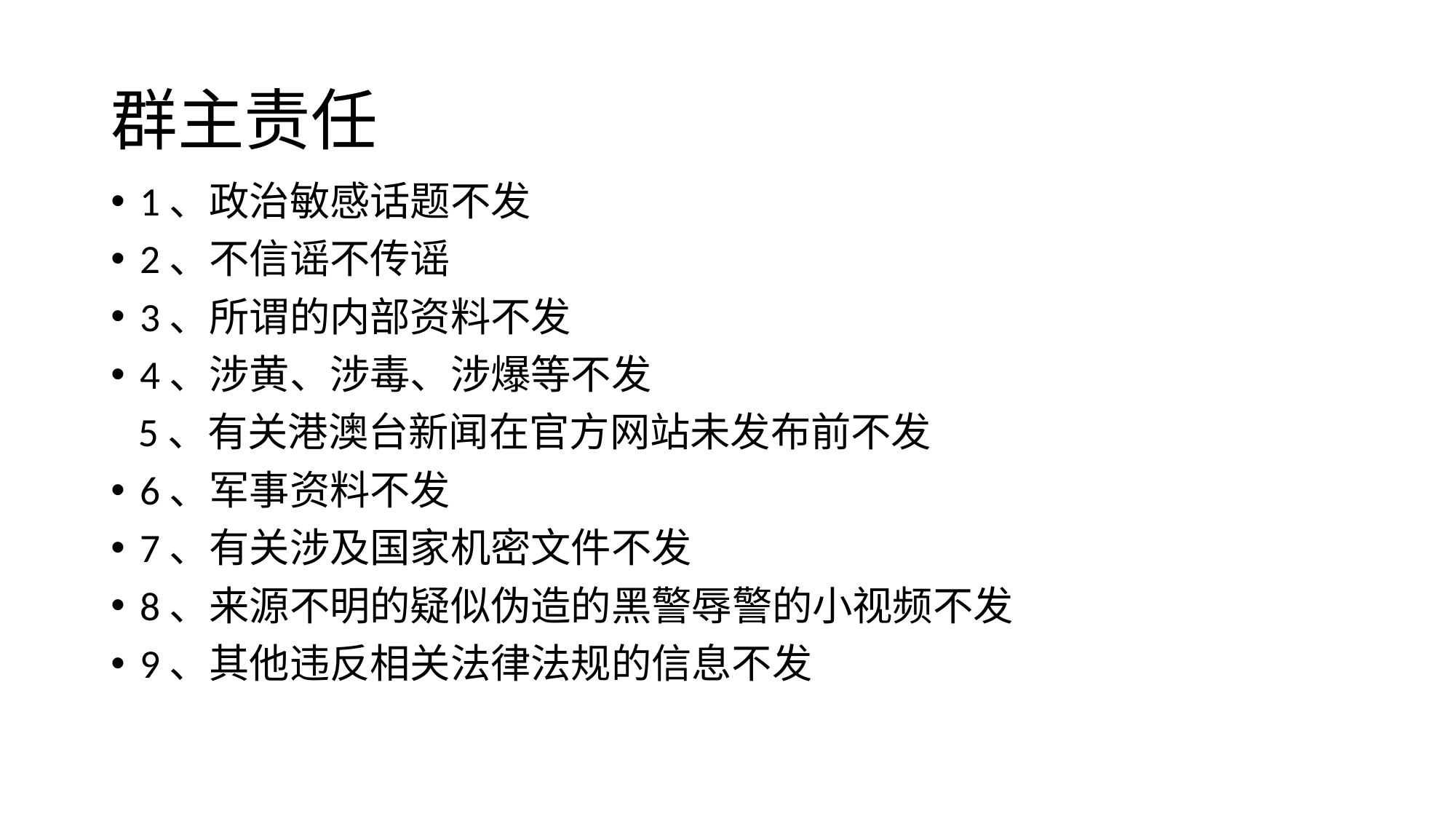

# 群主责任
1、政治敏感话题不发
2、不信谣不传谣
3、所谓的内部资料不发
4、涉黄、涉毒、涉爆等不发
   5、有关港澳台新闻在官方网站未发布前不发
6、军事资料不发
7、有关涉及国家机密文件不发
8、来源不明的疑似伪造的黑警辱警的小视频不发
9、其他违反相关法律法规的信息不发